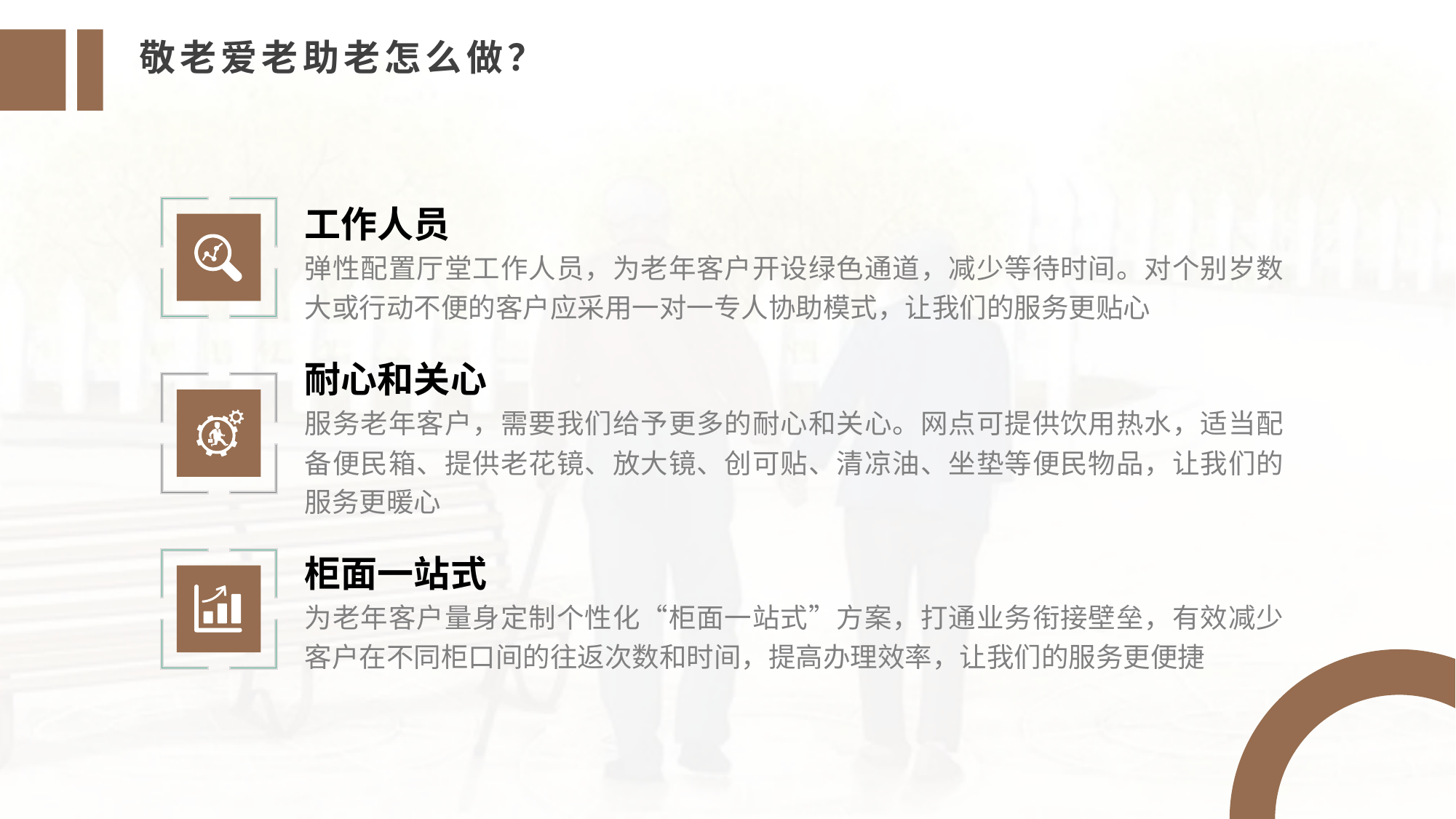

敬老爱老助老怎么做？
工作人员
弹性配置厅堂工作人员，为老年客户开设绿色通道，减少等待时间。对个别岁数大或行动不便的客户应采用一对一专人协助模式，让我们的服务更贴心

耐心和关心
服务老年客户，需要我们给予更多的耐心和关心。网点可提供饮用热水，适当配备便民箱、提供老花镜、放大镜、创可贴、清凉油、坐垫等便民物品，让我们的服务更暖心

柜面一站式
为老年客户量身定制个性化“柜面一站式”方案，打通业务衔接壁垒，有效减少客户在不同柜口间的往返次数和时间，提高办理效率，让我们的服务更便捷